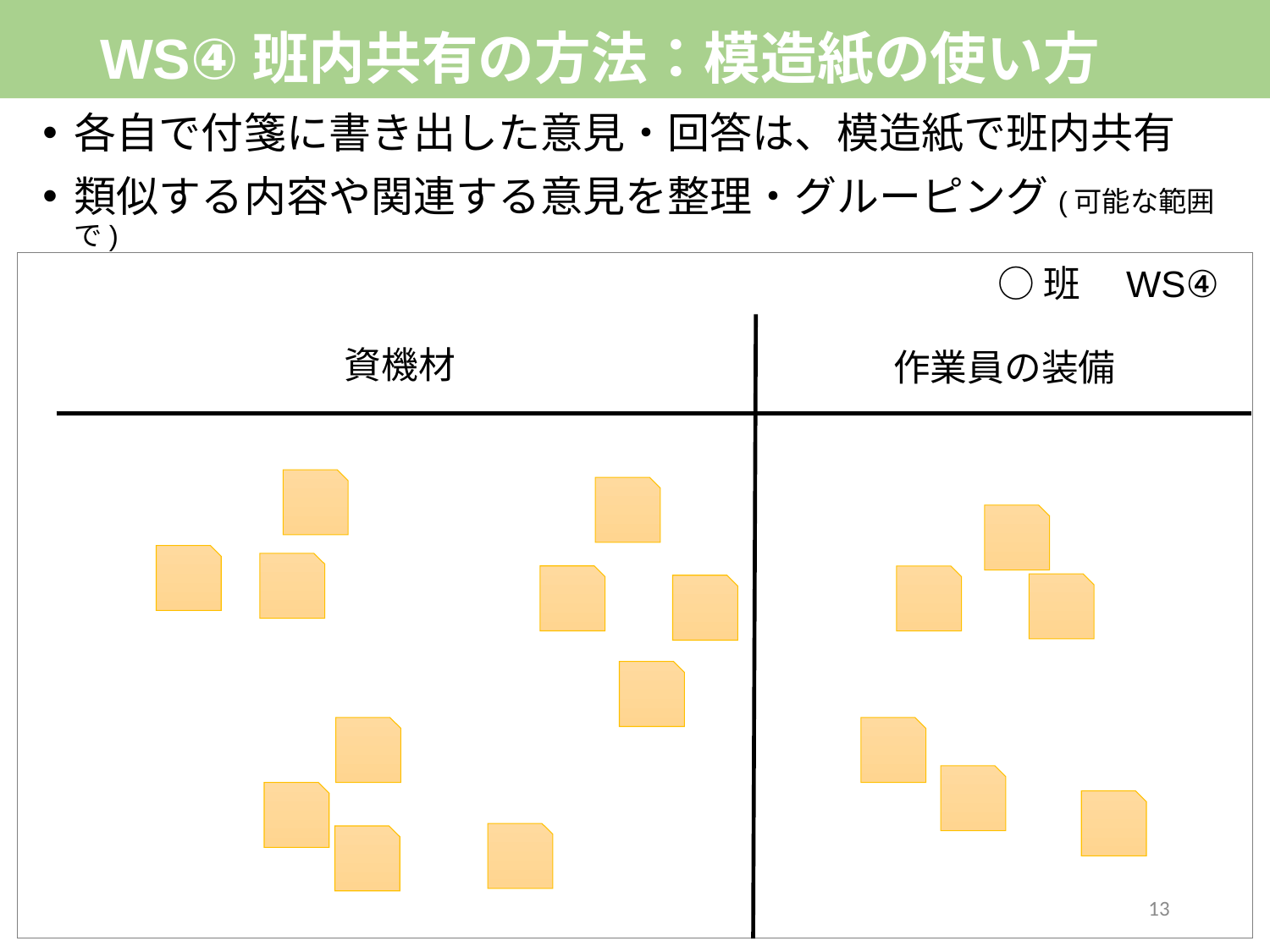

# WS④班内共有の方法：模造紙の使い方
各自で付箋に書き出した意見・回答は、模造紙で班内共有
類似する内容や関連する意見を整理・グルーピング(可能な範囲で)

○班　WS④
資機材
作業員の装備

13